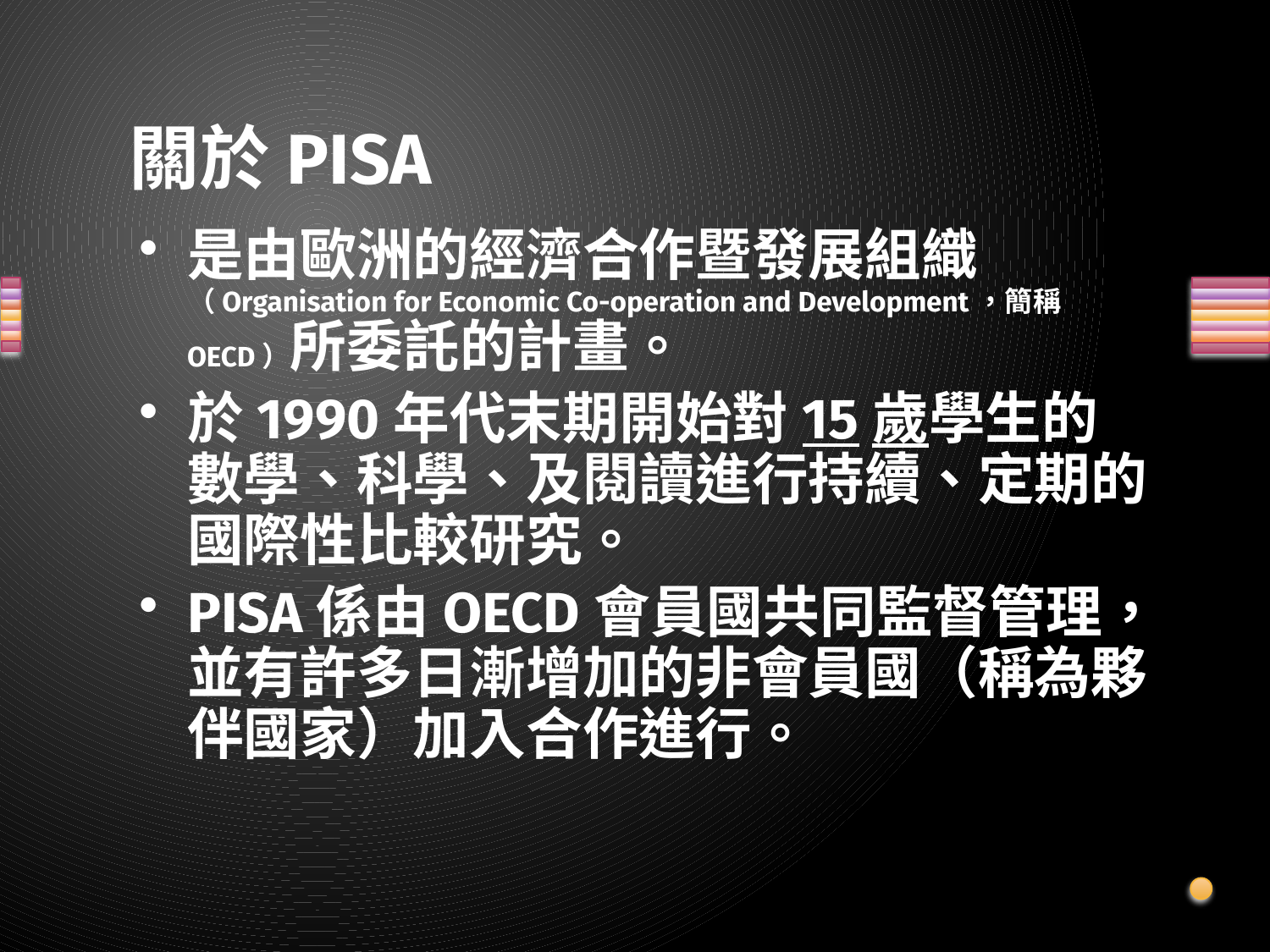

# 關於PISA

是由歐洲的經濟合作暨發展組織（Organisation for Economic Co-operation and Development，簡稱OECD）所委託的計畫。
於1990年代末期開始對15歲學生的數學、科學、及閱讀進行持續、定期的國際性比較研究。
PISA係由OECD會員國共同監督管理，並有許多日漸增加的非會員國（稱為夥伴國家）加入合作進行。